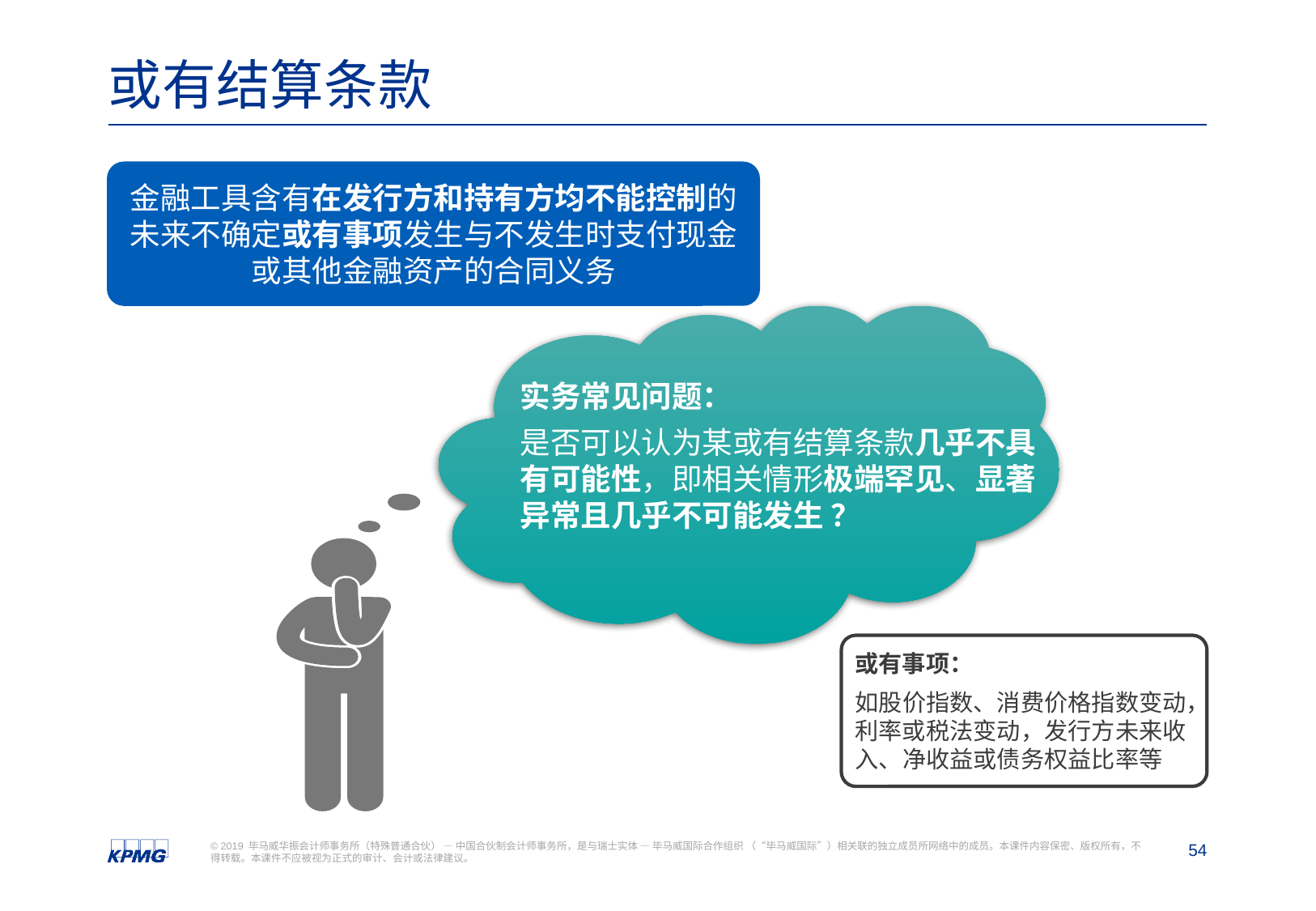

# 或有结算条款
金融工具含有在发行方和持有方均不能控制的未来不确定或有事项发生与不发生时支付现金或其他金融资产的合同义务

实务常见问题：
是否可以认为某或有结算条款几乎不具有可能性，即相关情形极端罕见、显著异常且几乎不可能发生 ？

或有事项：
如股价指数、消费价格指数变动，利率或税法变动，发行方未来收入、净收益或债务权益比率等